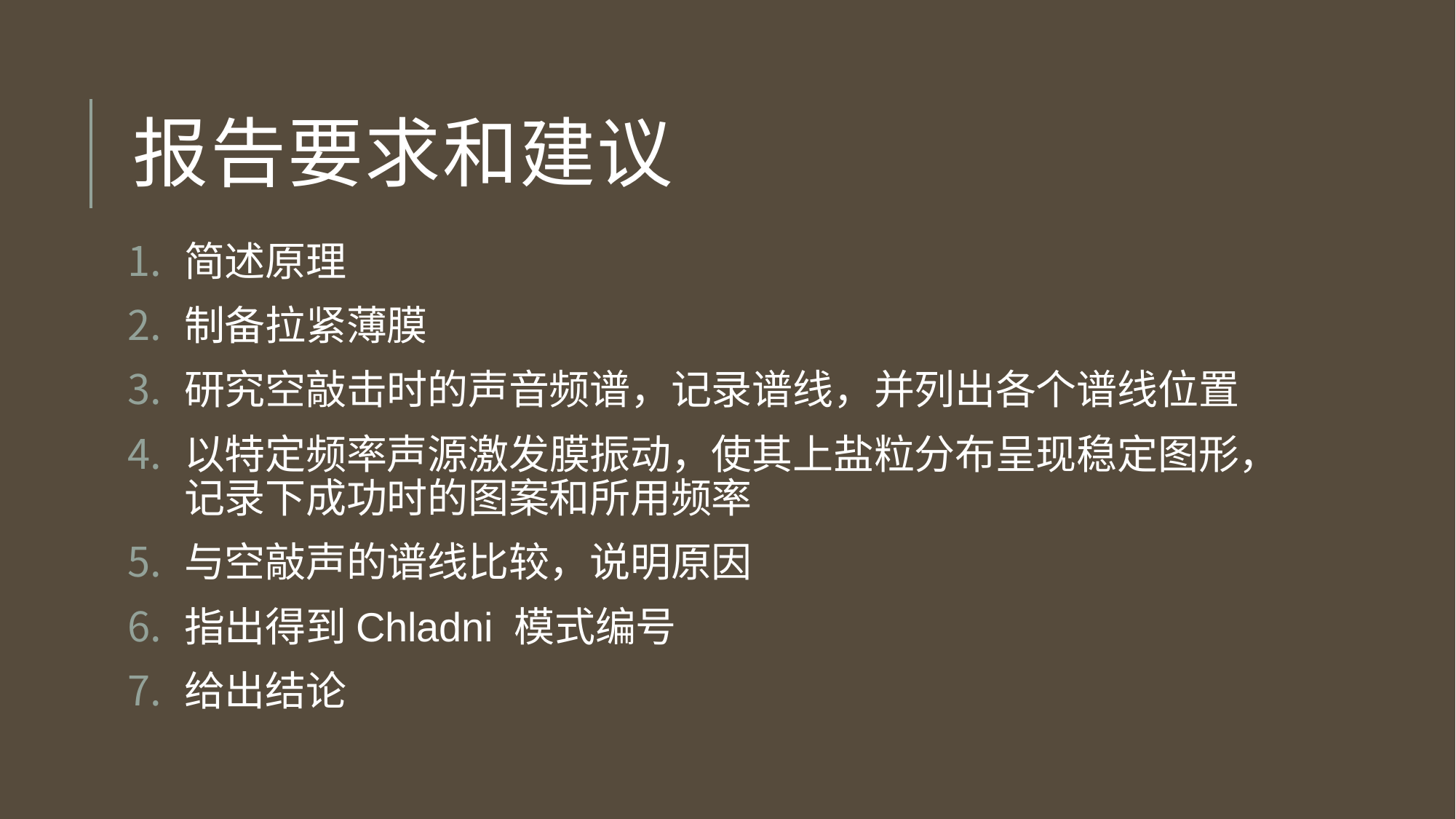

# 报告要求和建议
简述原理
制备拉紧薄膜
研究空敲击时的声音频谱，记录谱线，并列出各个谱线位置
以特定频率声源激发膜振动，使其上盐粒分布呈现稳定图形，记录下成功时的图案和所用频率
与空敲声的谱线比较，说明原因
指出得到Chladni 模式编号
给出结论